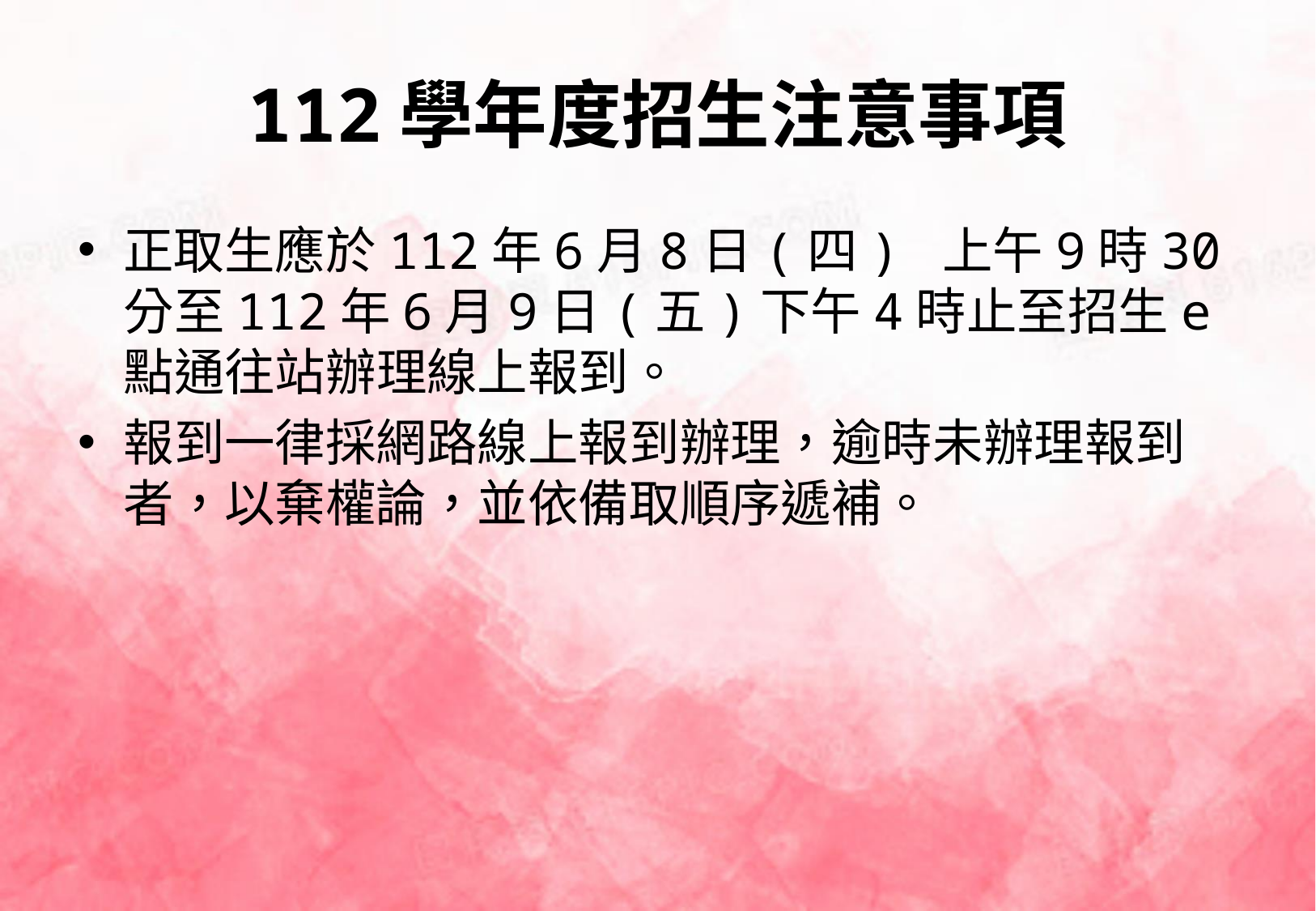

# 112學年度招生注意事項
正取生應於112年6月8日(四) 上午9時30分至112年6月9日(五)下午4時止至招生e點通往站辦理線上報到。
報到一律採網路線上報到辦理，逾時未辦理報到者，以棄權論，並依備取順序遞補。